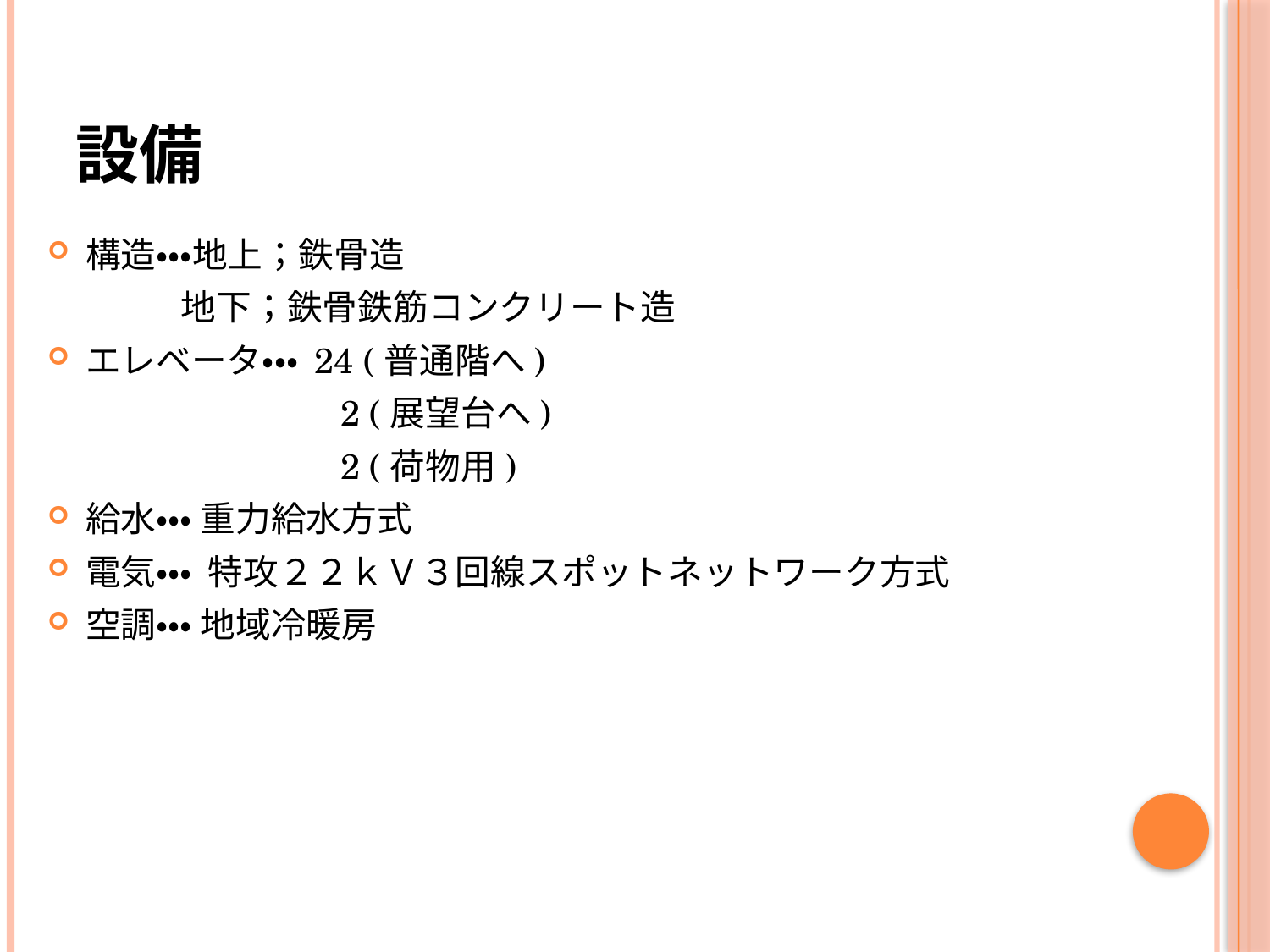

# 設備
構造・・・地上；鉄骨造
                地下；鉄骨鉄筋コンクリート造
エレベータ・・・ 24 (普通階へ)
		    2 (展望台へ)
		    2 (荷物用)
給水・・・ 重力給水方式
電気・・・  特攻２２ｋＶ３回線スポットネットワーク方式
空調・・・ 地域冷暖房